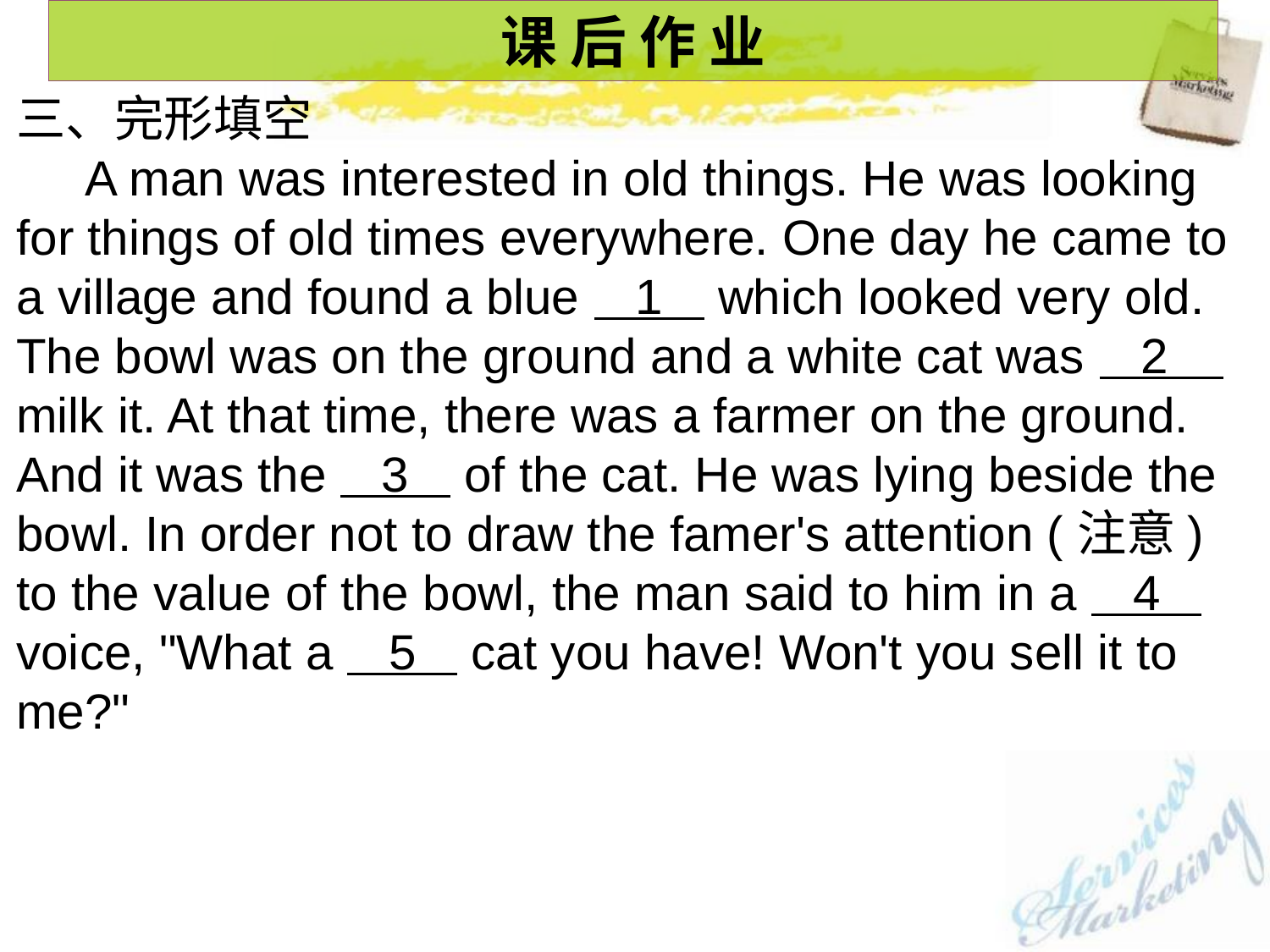

课 后 作 业
三、完形填空
     A man was interested in old things. He was looking for things of old times everywhere. One day he came to a village and found a blue    1    which looked very old. The bowl was on the ground and a white cat was    2     milk it. At that time, there was a farmer on the ground. And it was the    3    of the cat. He was lying beside the bowl. In order not to draw the famer's attention (注意) to the value of the bowl, the man said to him in a    4    voice, "What a    5    cat you have! Won't you sell it to me?"